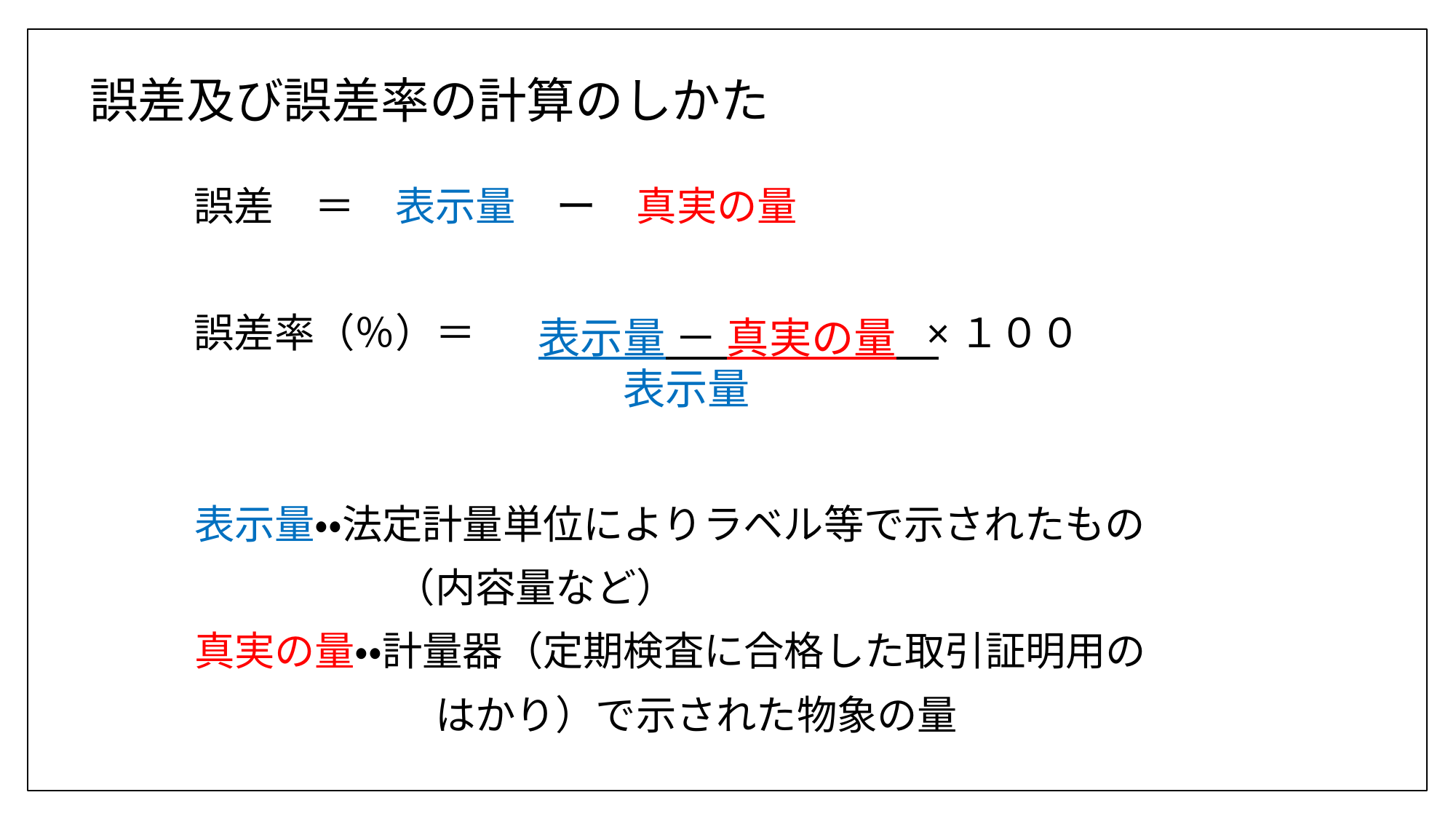

# 誤差及び誤差率の計算のしかた

　誤差　＝　表示量　ー　真実の量

　誤差率（％）＝　　　　　　　　　　　×１００

　表示量・・法定計量単位によりラベル等で示されたもの
　　　　　　（内容量など）
　真実の量・・計量器（定期検査に合格した取引証明用の
　　　　　　　はかり）で示された物象の量
表示量 － 真実の量
　　表示量